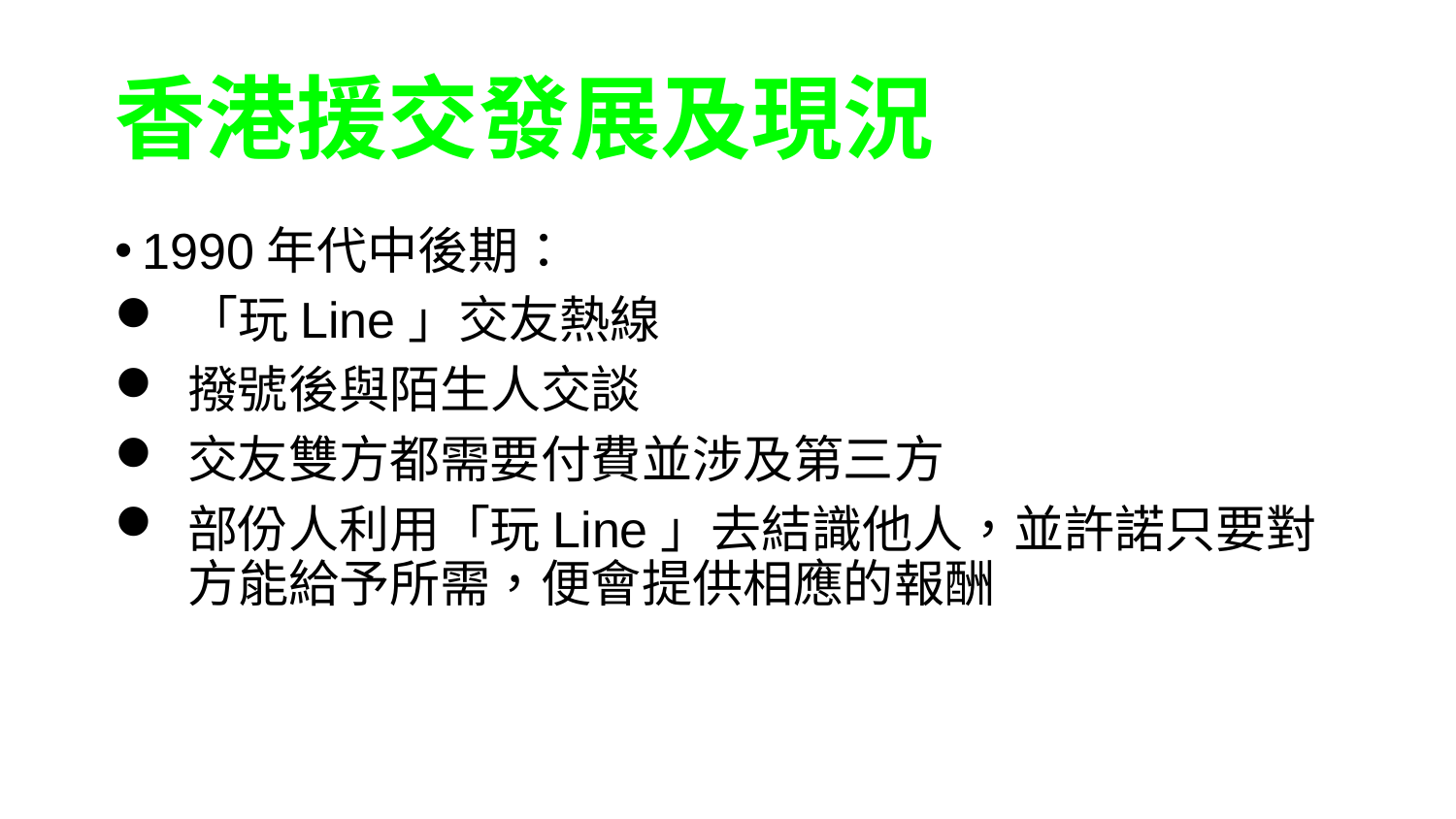

# 香港援交發展及現況
1990年代中後期：
「玩Line」交友熱線
撥號後與陌生人交談
交友雙方都需要付費並涉及第三方
部份人利用「玩Line」去結識他人，並許諾只要對方能給予所需，便會提供相應的報酬